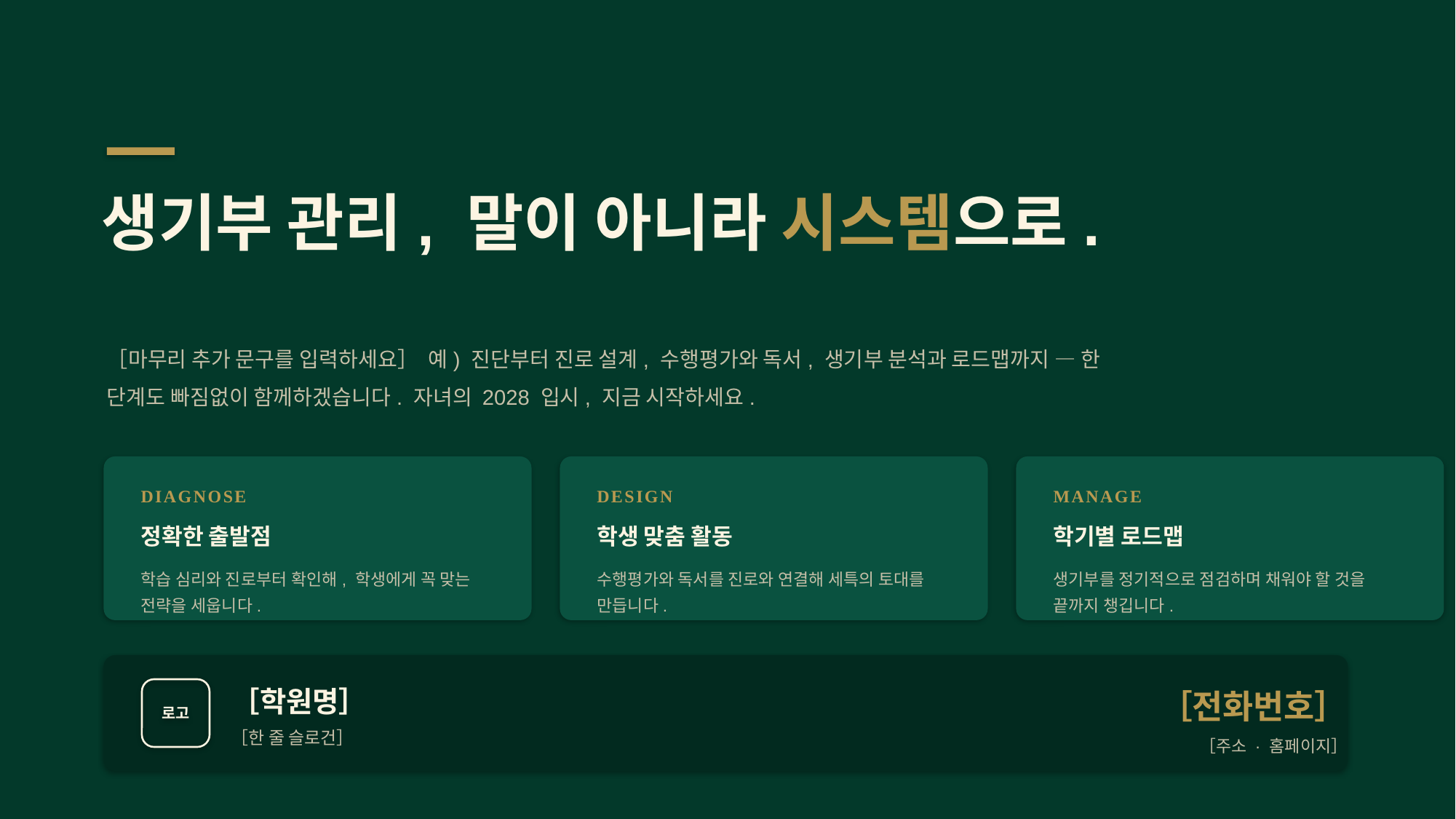

생기부 관리, 말이 아니라 시스템으로.
［마무리 추가 문구를 입력하세요］  예) 진단부터 진로 설계, 수행평가와 독서, 생기부 분석과 로드맵까지 — 한 단계도 빠짐없이 함께하겠습니다. 자녀의 2028 입시, 지금 시작하세요.

DIAGNOSE
DESIGN
MANAGE
정확한 출발점
학생 맞춤 활동
학기별 로드맵
학습 심리와 진로부터 확인해, 학생에게 꼭 맞는 전략을 세웁니다.
수행평가와 독서를 진로와 연결해 세특의 토대를 만듭니다.
생기부를 정기적으로 점검하며 채워야 할 것을 끝까지 챙깁니다.

로고
［학원명］
［전화번호］
［한 줄 슬로건］
［주소 · 홈페이지］